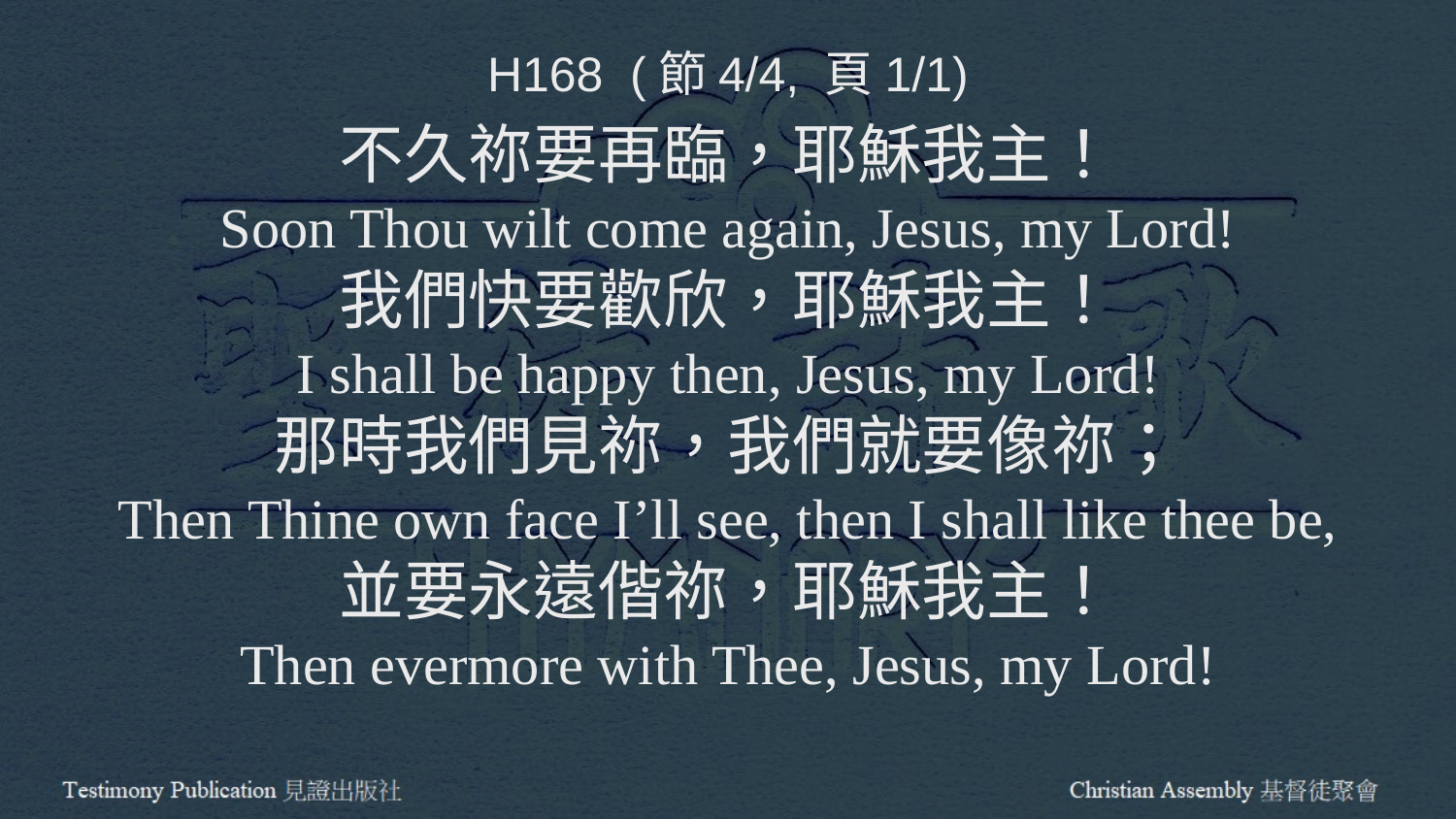

H168  (節4/4, 頁1/1)
不久祢要再臨，耶穌我主！
Soon Thou wilt come again, Jesus, my Lord!
我們快要歡欣，耶穌我主！
I shall be happy then, Jesus, my Lord!
那時我們見祢，我們就要像祢；
Then Thine own face I’ll see, then I shall like thee be,
並要永遠偕祢，耶穌我主！
Then evermore with Thee, Jesus, my Lord!